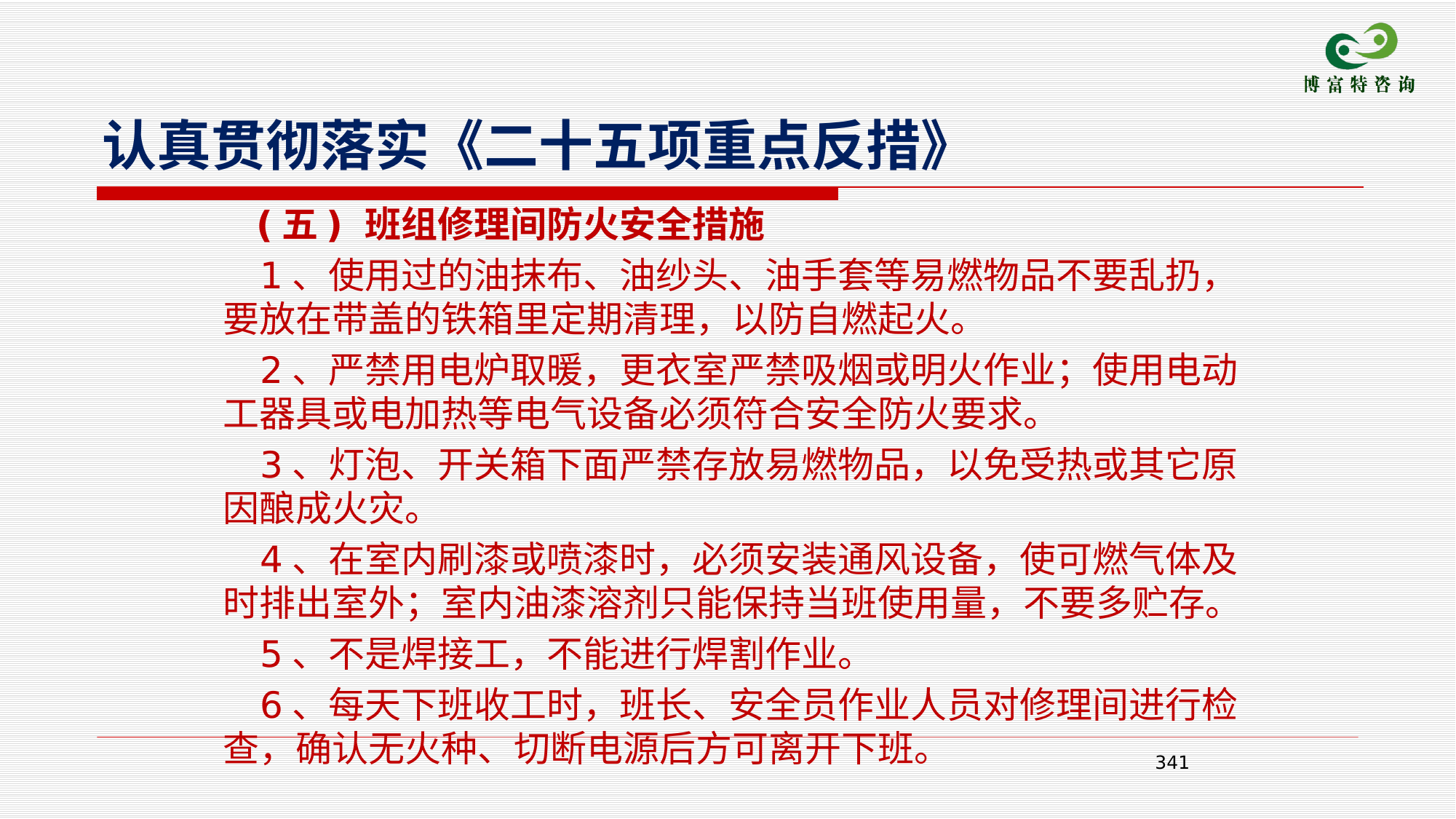

认真贯彻落实《二十五项重点反措》
       (五) 班组修理间防火安全措施
        1、使用过的油抹布、油纱头、油手套等易燃物品不要乱扔，要放在带盖的铁箱里定期清理，以防自燃起火。
        2、严禁用电炉取暖，更衣室严禁吸烟或明火作业；使用电动工器具或电加热等电气设备必须符合安全防火要求。
        3、灯泡、开关箱下面严禁存放易燃物品，以免受热或其它原因酿成火灾。
        4、在室内刷漆或喷漆时，必须安装通风设备，使可燃气体及时排出室外；室内油漆溶剂只能保持当班使用量，不要多贮存。
        5、不是焊接工，不能进行焊割作业。
        6、每天下班收工时，班长、安全员作业人员对修理间进行检查，确认无火种、切断电源后方可离开下班。

341